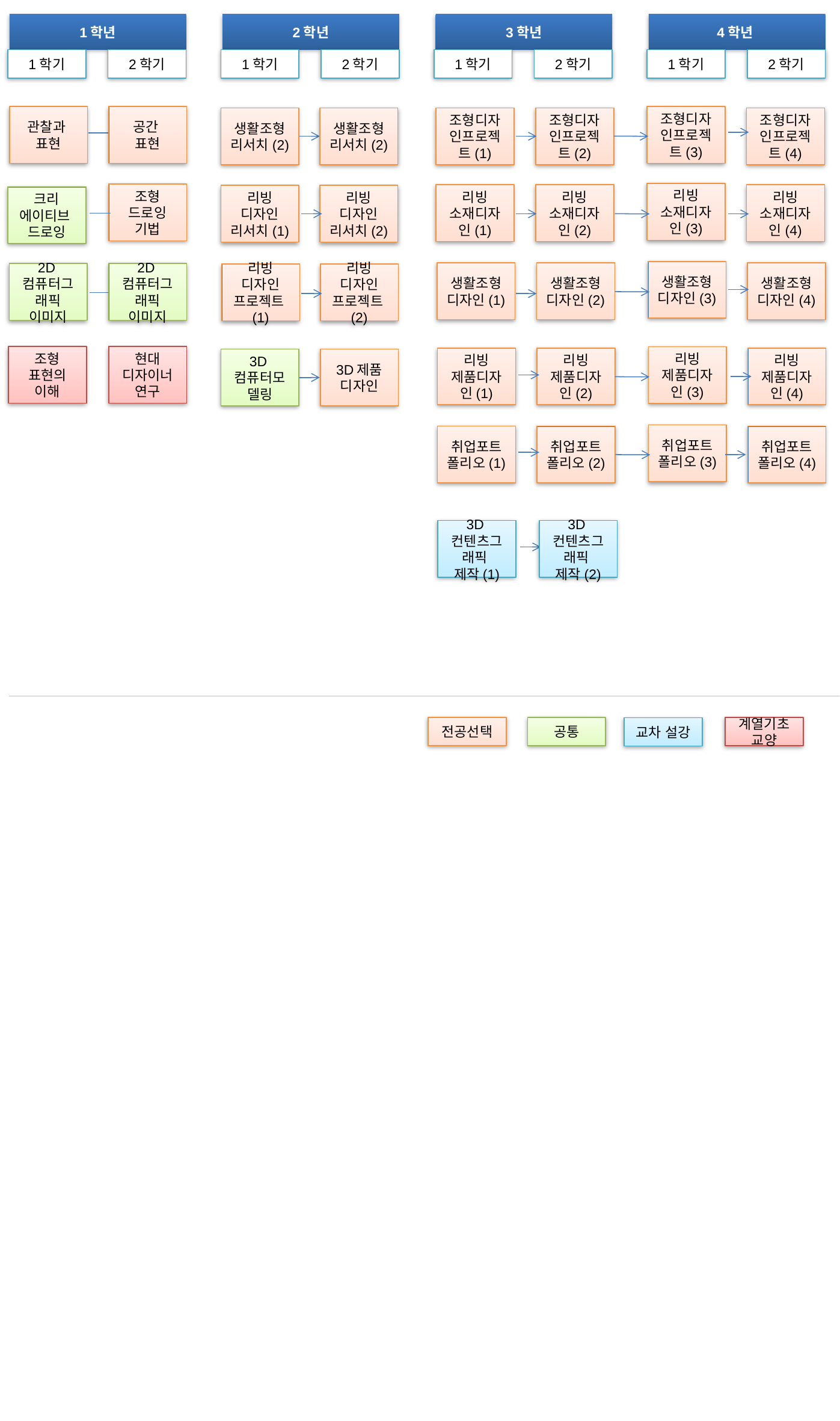

1학년
2학년
3학년
4학년
1학기
2학기
1학기
2학기
1학기
2학기
1학기
2학기
관찰과
표현
공간
표현
조형디자인프로젝트(3)
생활조형리서치(2)
생활조형리서치(2)
조형디자인프로젝트(1)
조형디자인프로젝트(2)
조형디자인프로젝트(4)
리빙 소재디자인(3)
조형
드로잉
기법
리빙 소재디자인(1)
리빙 소재디자인(2)
리빙 소재디자인(4)
리빙 디자인 리서치(1)
리빙 디자인 리서치(2)
크리
에이티브
드로잉
생활조형디자인(3)
생활조형디자인(1)
생활조형디자인(2)
생활조형디자인(4)
2D컴퓨터그래픽
이미지
2D컴퓨터그래픽
이미지
리빙 디자인 프로젝트(1)
리빙 디자인 프로젝트(2)
조형 표현의 이해
현대 디자이너 연구
리빙 제품디자인(3)
리빙 제품디자인(1)
리빙 제품디자인(2)
리빙 제품디자인(4)
3D컴퓨터모델링
3D제품
디자인
취업포트폴리오(3)
취업포트폴리오(1)
취업포트폴리오(2)
취업포트폴리오(4)
3D컨텐츠그래픽
제작(1)
3D컨텐츠그래픽
제작(2)
전공선택
공통
계열기초교양
교차 설강